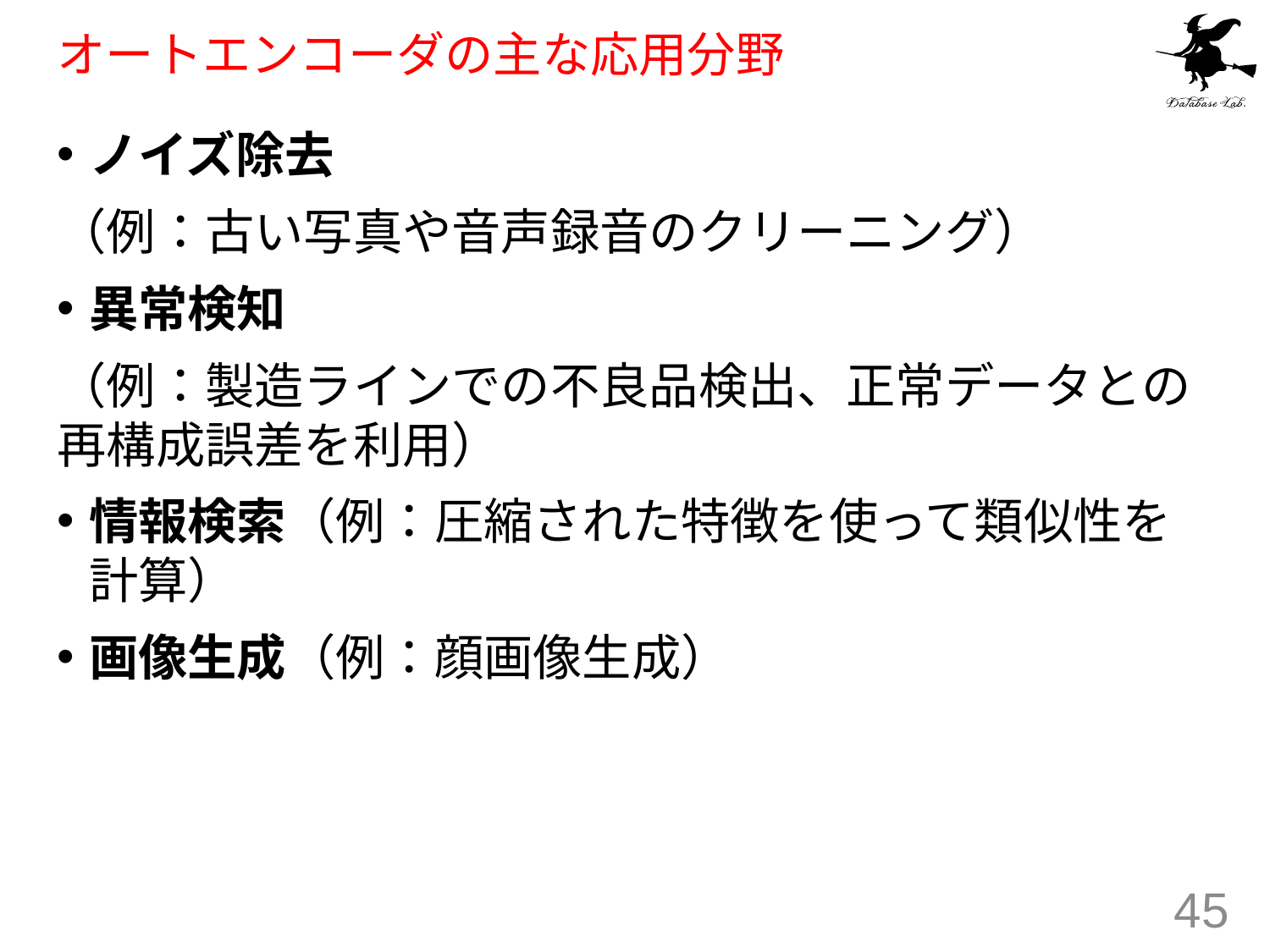

# オートエンコーダの主な応用分野
ノイズ除去
（例：古い写真や音声録音のクリーニング）
異常検知
（例：製造ラインでの不良品検出、正常データとの再構成誤差を利用）
情報検索（例：圧縮された特徴を使って類似性を計算）
画像生成（例：顔画像生成）
45